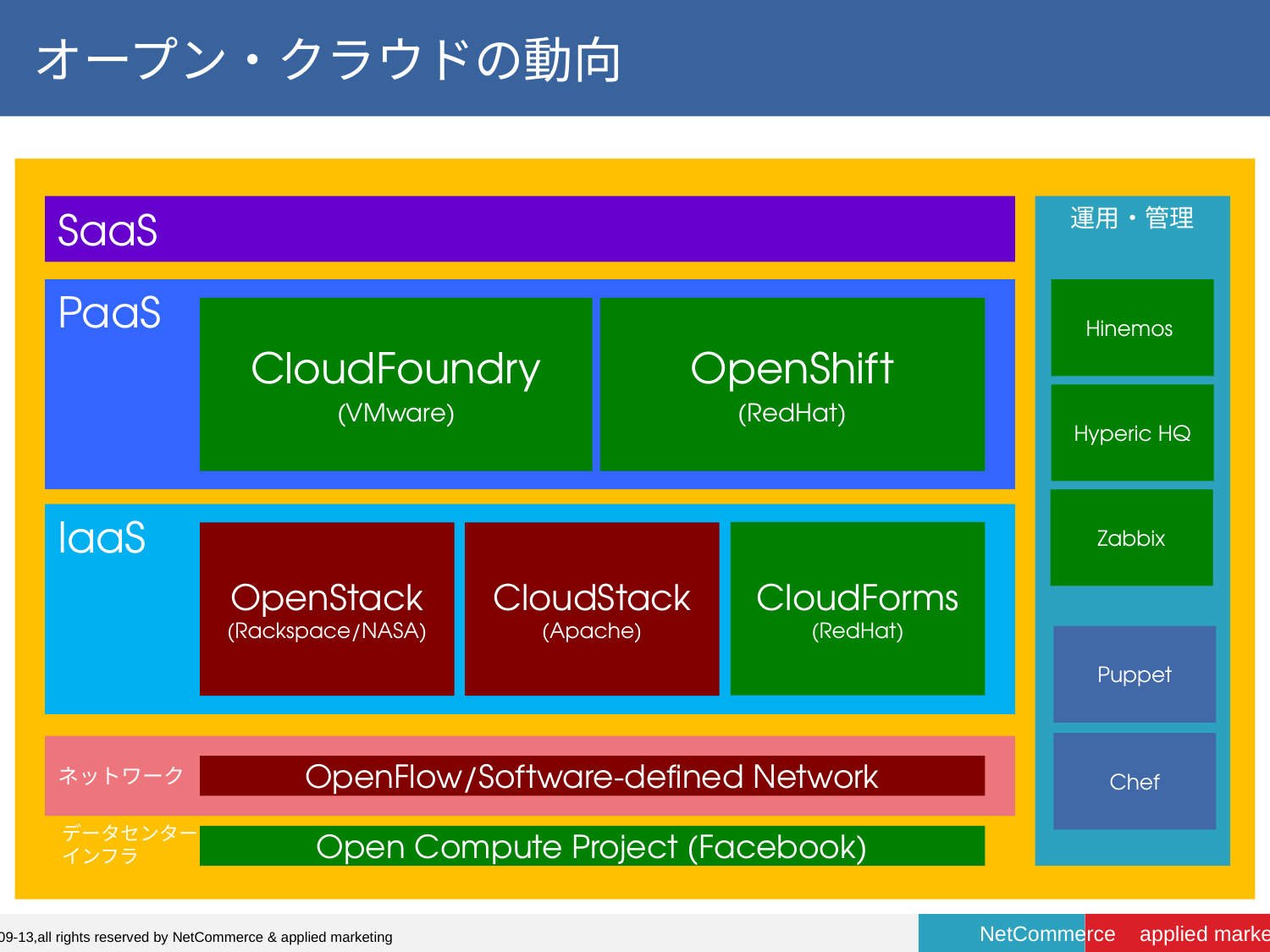

# オープン・クラウドの動向

SaaS
運用・管理
Hinemos
PaaS
CloudFoundry
(VMware)
OpenShift
(RedHat)
Hyperic HQ
Zabbix
IaaS
CloudForms (RedHat)
OpenStack (Rackspace/NASA)
CloudStack (Apache)
Puppet
Chef
ネットワーク
OpenFlow/Software-defined Network
データセンター
インフラ
Open Compute Project (Facebook)